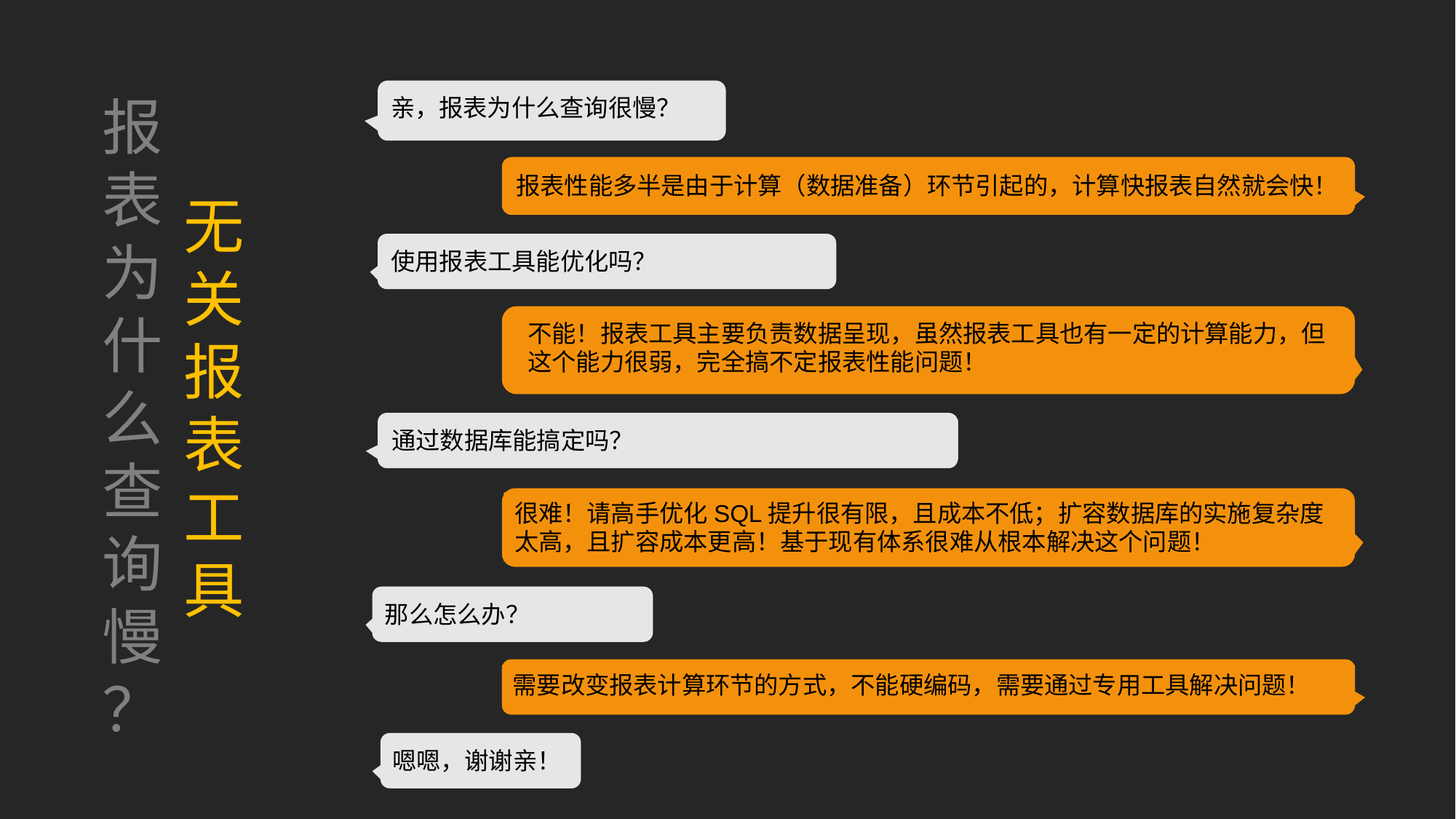

亲，报表为什么查询很慢？
报表为什么查询慢？

报表性能多半是由于计算（数据准备）环节引起的，计算快报表自然就会快！
无关报表工具

使用报表工具能优化吗？

不能！报表工具主要负责数据呈现，虽然报表工具也有一定的计算能力，但这个能力很弱，完全搞不定报表性能问题！

通过数据库能搞定吗？

很难！请高手优化SQL提升很有限，且成本不低；扩容数据库的实施复杂度太高，且扩容成本更高！基于现有体系很难从根本解决这个问题！

那么怎么办？

需要改变报表计算环节的方式，不能硬编码，需要通过专用工具解决问题！

嗯嗯，谢谢亲！